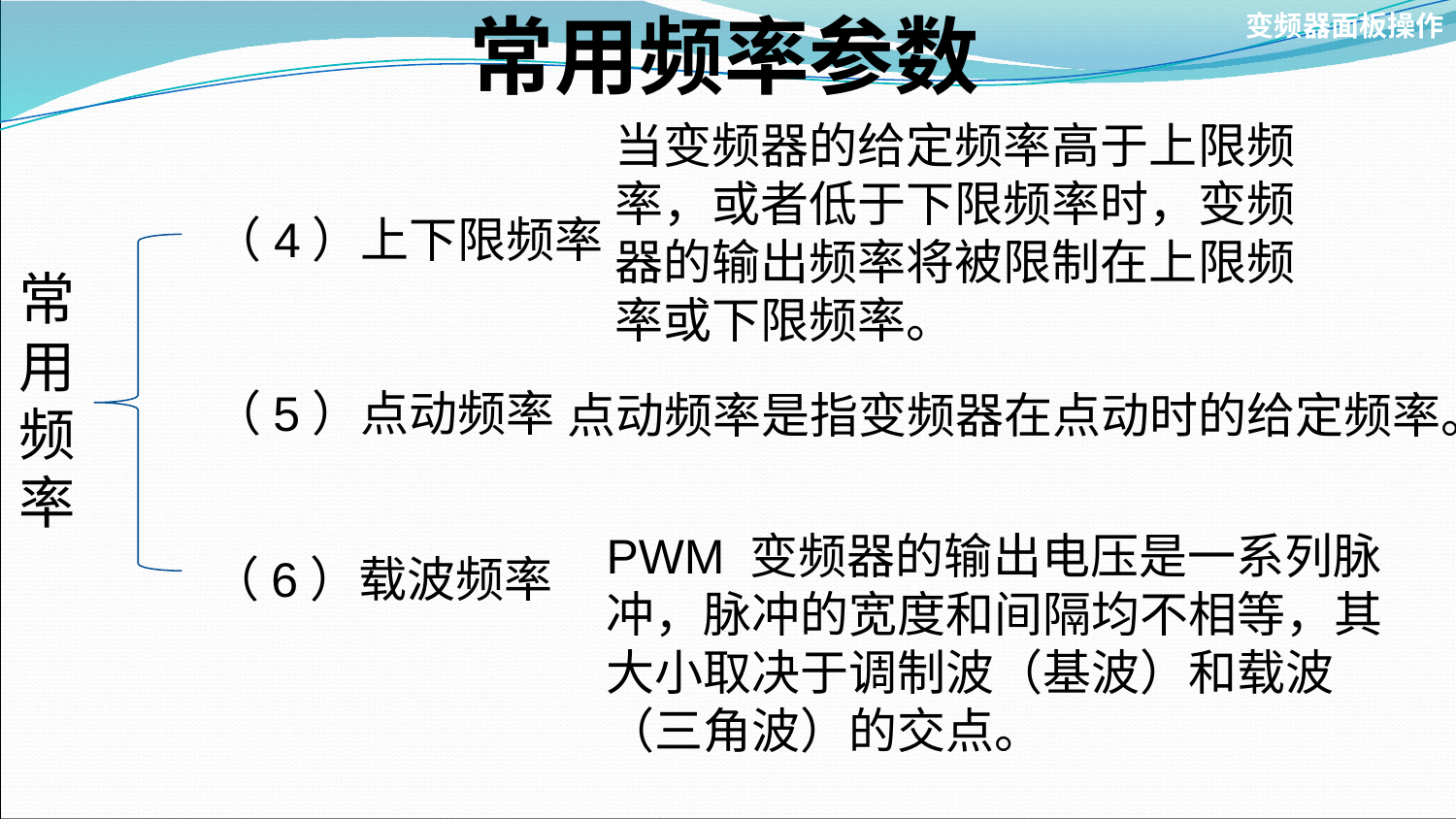

常用频率参数
变频器面板操作
当变频器的给定频率高于上限频率，或者低于下限频率时，变频器的输出频率将被限制在上限频率或下限频率。
（4）上下限频率

常
用
频
率
（5）点动频率
点动频率是指变频器在点动时的给定频率。
PWM 变频器的输出电压是一系列脉冲，脉冲的宽度和间隔均不相等，其大小取决于调制波（基波）和载波（三角波）的交点。
（6）载波频率
5